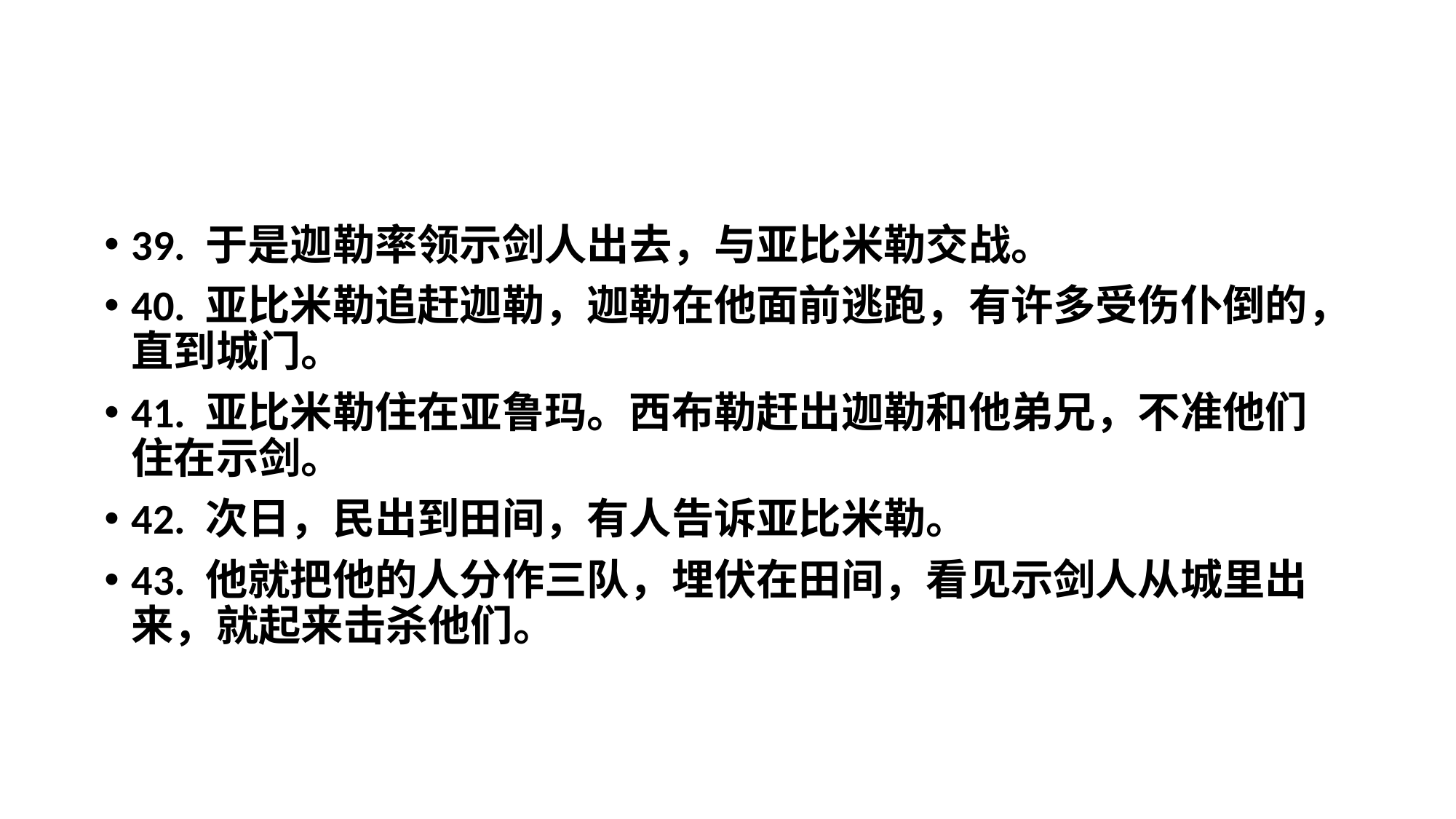

39. 于是迦勒率领示剑人出去，与亚比米勒交战。
40. 亚比米勒追赶迦勒，迦勒在他面前逃跑，有许多受伤仆倒的，直到城门。
41. 亚比米勒住在亚鲁玛。西布勒赶出迦勒和他弟兄，不准他们住在示剑。
42. 次日，民出到田间，有人告诉亚比米勒。
43. 他就把他的人分作三队，埋伏在田间，看见示剑人从城里出来，就起来击杀他们。